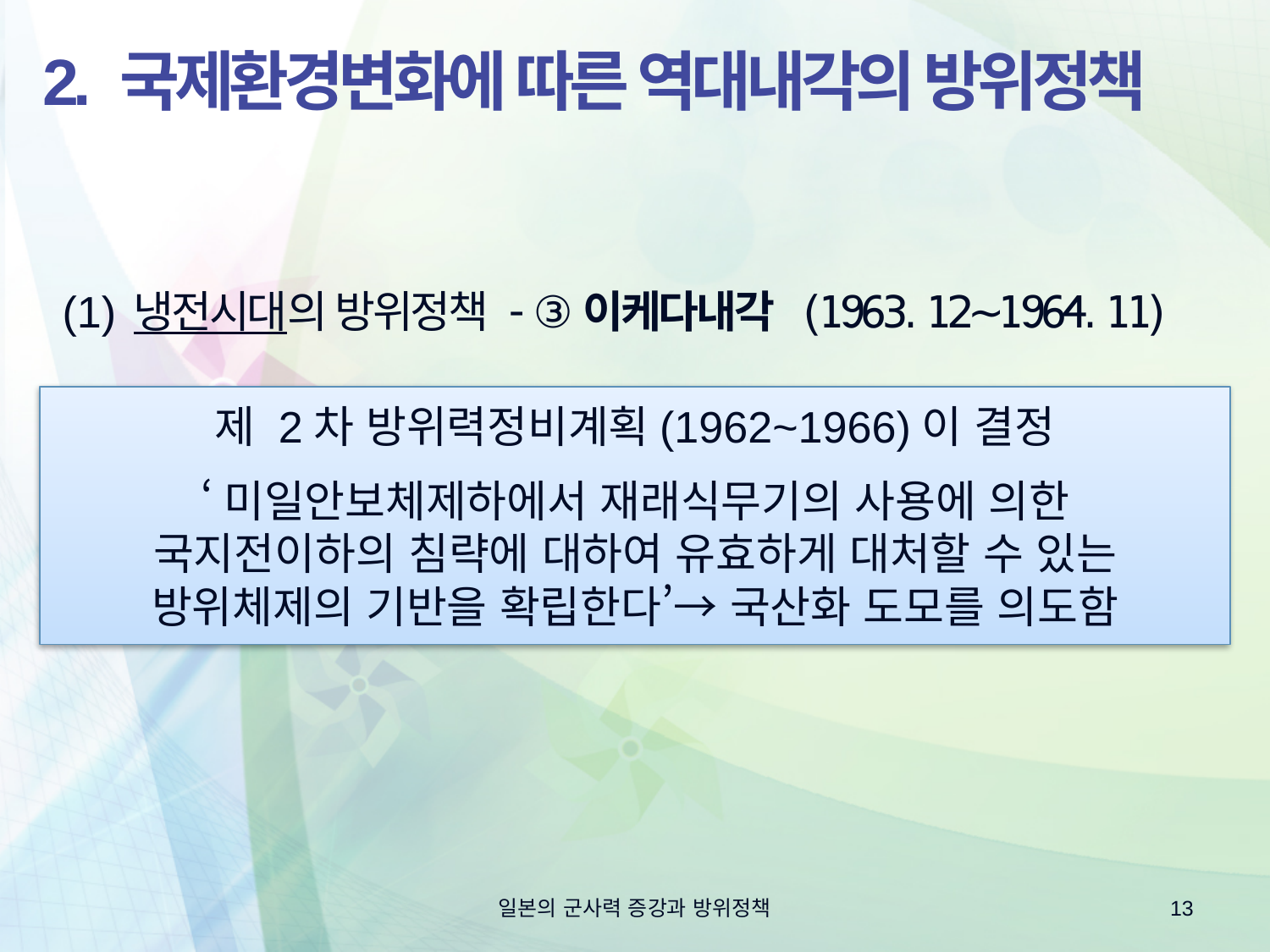

# 2. 국제환경변화에 따른 역대내각의 방위정책
냉전시대의 방위정책 - ③이케다내각  (1963. 12~1964. 11)
제 2차 방위력정비계획(1962~1966)이 결정

‘미일안보체제하에서 재래식무기의 사용에 의한
국지전이하의 침략에 대하여 유효하게 대처할 수 있는
방위체제의 기반을 확립한다’→ 국산화 도모를 의도함
일본의 군사력 증강과 방위정책
13